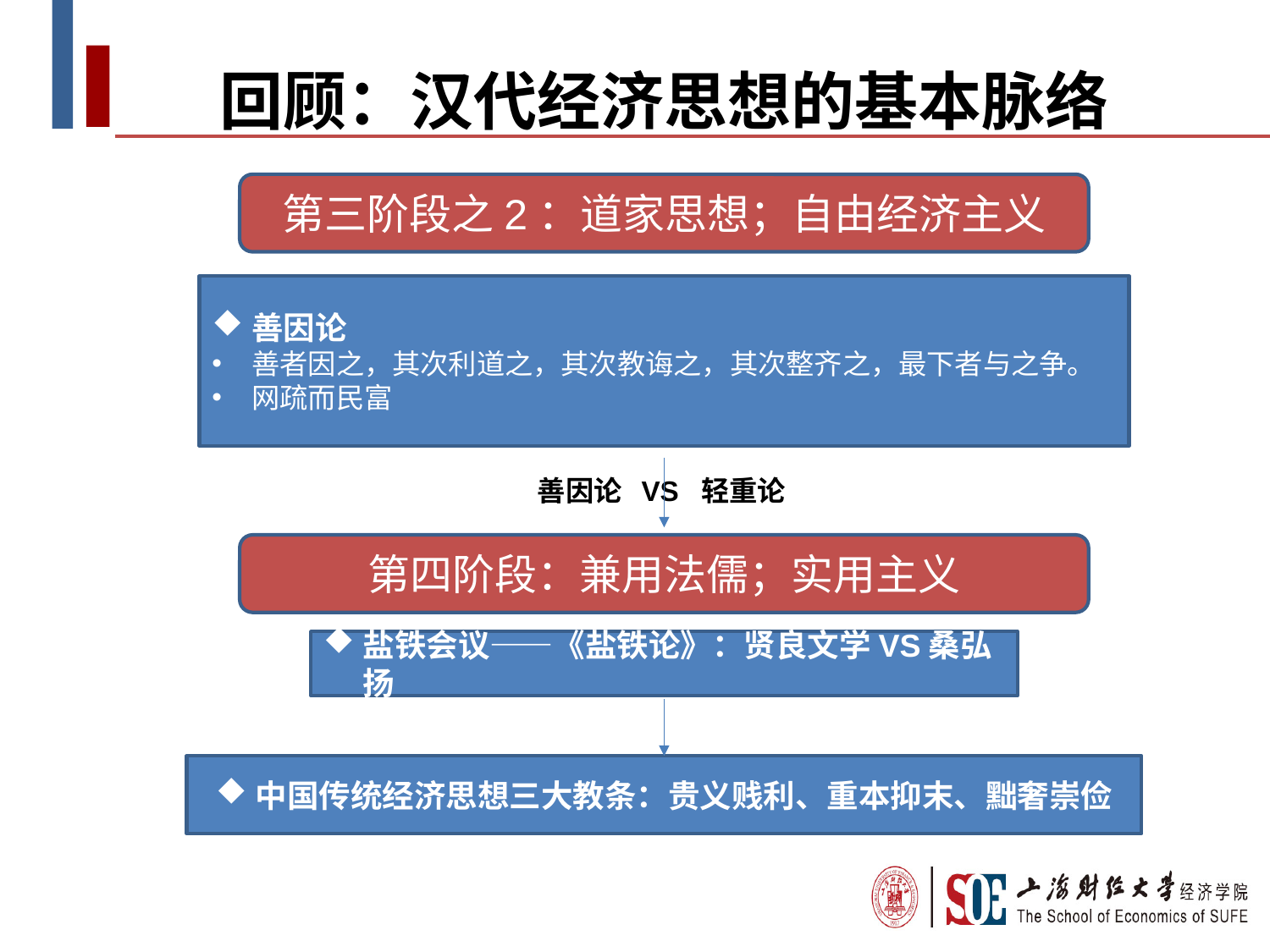

回顾：汉代经济思想的基本脉络
第三阶段之2：道家思想；自由经济主义
善因论
善者因之，其次利道之，其次教诲之，其次整齐之，最下者与之争。
网疏而民富
善因论  VS  轻重论
第四阶段：兼用法儒；实用主义
盐铁会议——《盐铁论》：贤良文学VS桑弘扬
中国传统经济思想三大教条：贵义贱利、重本抑末、黜奢崇俭